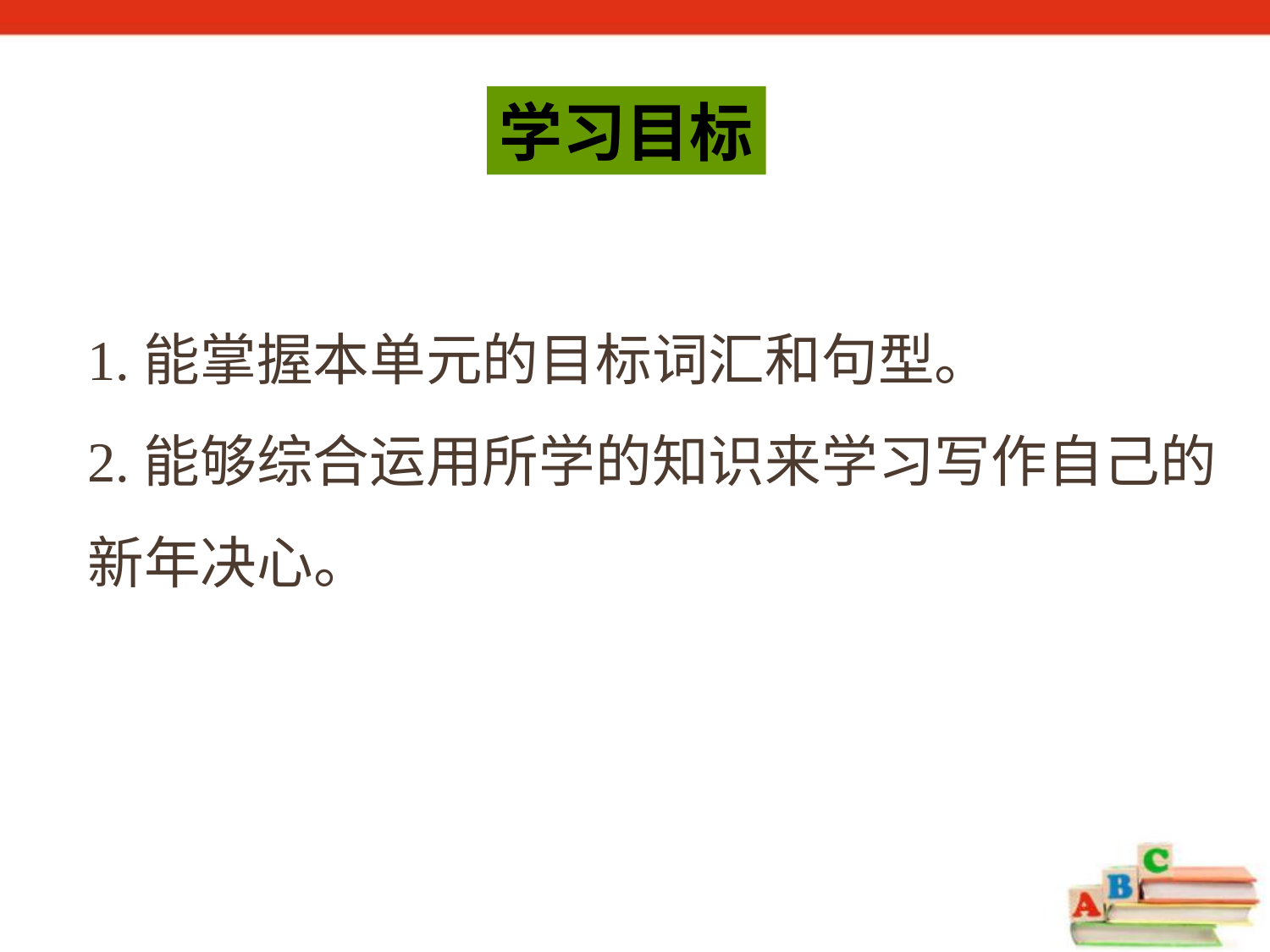

学习目标
# 1.能掌握本单元的目标词汇和句型。 2.能够综合运用所学的知识来学习写作自己的新年决心。